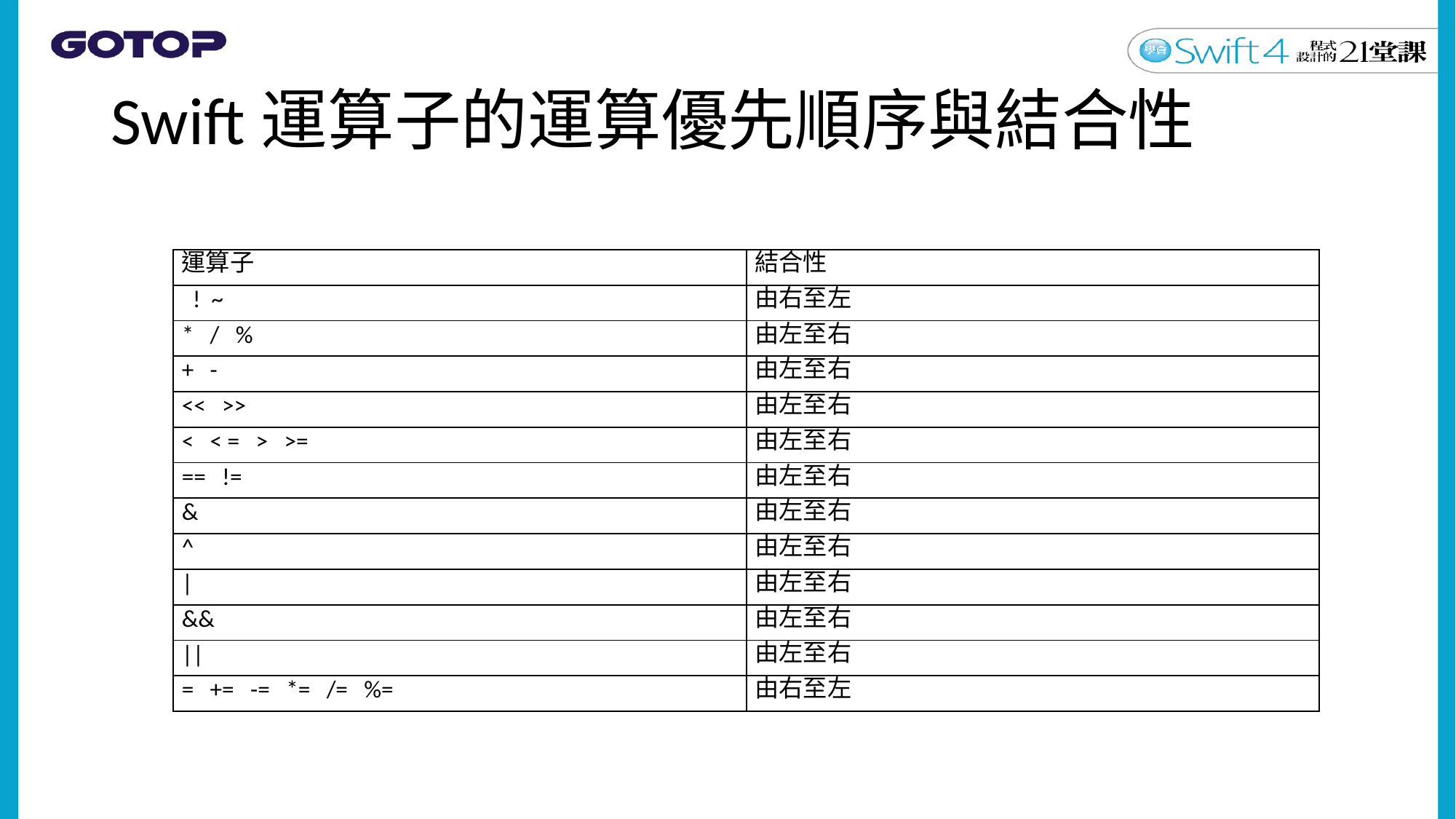

# Swift運算子的運算優先順序與結合性
| 運算子 | 結合性 |
| --- | --- |
| ! ~ | 由右至左 |
| \* / % | 由左至右 |
| + - | 由左至右 |
| << >> | 由左至右 |
| < < = > >= | 由左至右 |
| == != | 由左至右 |
| & | 由左至右 |
| ^ | 由左至右 |
| | | 由左至右 |
| && | 由左至右 |
| || | 由左至右 |
| = += -= \*= /= %= | 由右至左 |